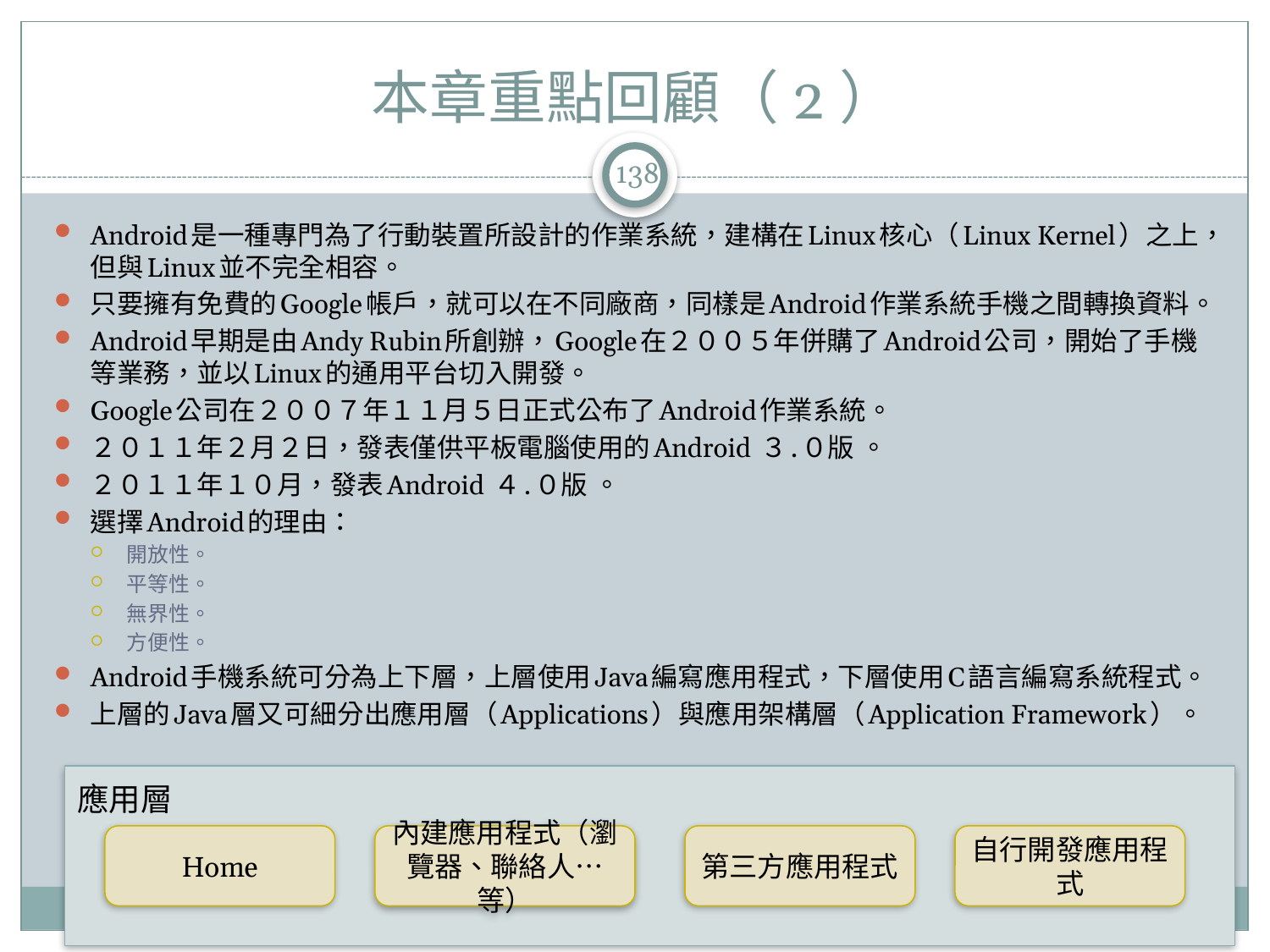

# 本章重點回顧（2）
138
Android是一種專門為了行動裝置所設計的作業系統，建構在Linux核心（Linux Kernel）之上，但與Linux並不完全相容。
只要擁有免費的Google帳戶，就可以在不同廠商，同樣是Android作業系統手機之間轉換資料。
Android早期是由Andy Rubin所創辦，Google在２００５年併購了Android公司，開始了手機等業務，並以Linux的通用平台切入開發。
Google公司在２００７年１１月５日正式公布了Android作業系統。
２０１１年２月２日，發表僅供平板電腦使用的Android ３.０版 。
２０１１年１０月，發表Android ４.０版 。
選擇Android的理由：
開放性。
平等性。
無界性。
方便性。
Android手機系統可分為上下層，上層使用Java編寫應用程式，下層使用C語言編寫系統程式。
上層的Java層又可細分出應用層（Applications）與應用架構層（Application Framework）。
應用層

Home
內建應用程式（瀏覽器、聯絡人…等）
第三方應用程式
自行開發應用程式